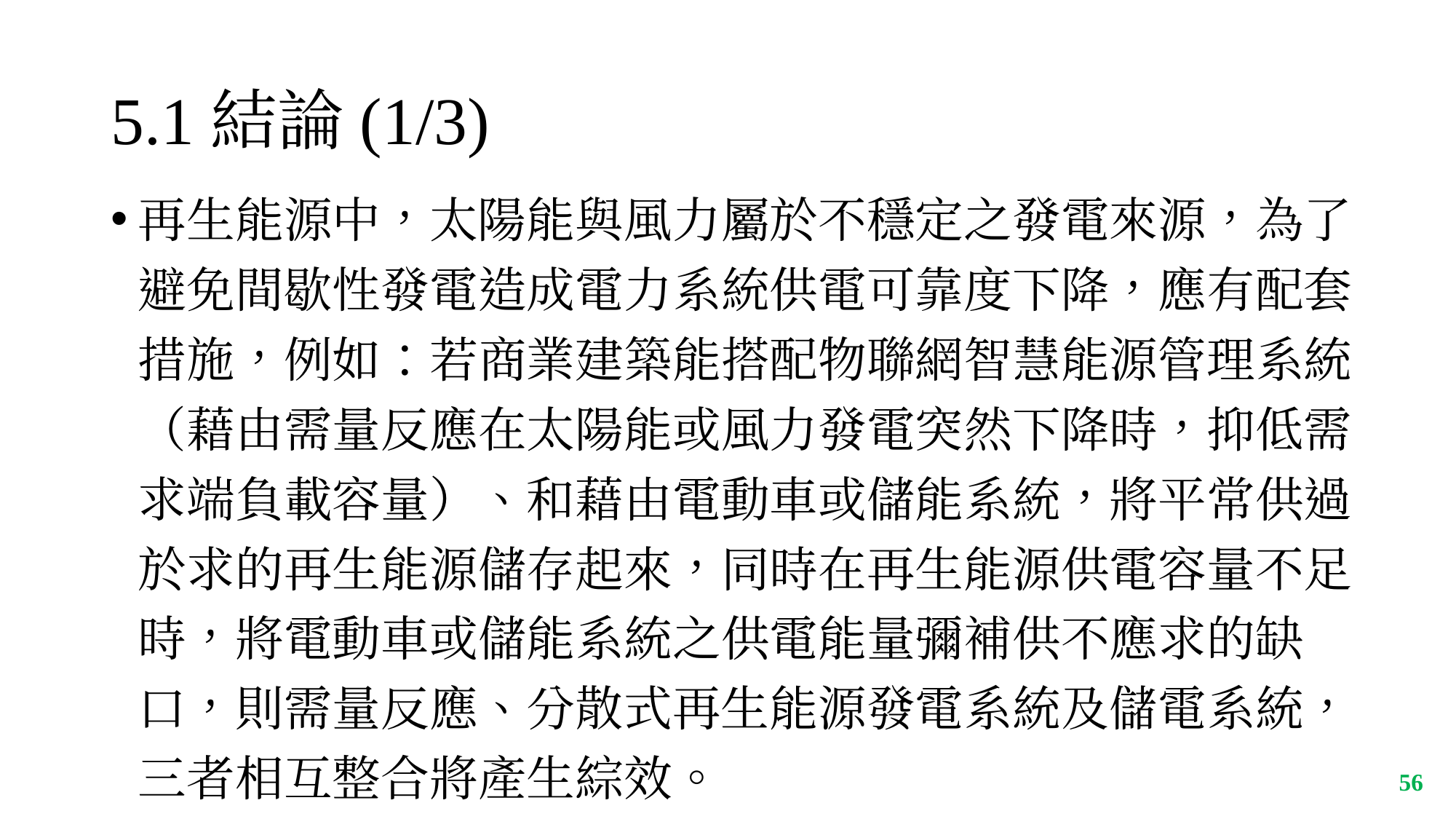

# 5.1結論(1/3)
再生能源中，太陽能與風力屬於不穩定之發電來源，為了避免間歇性發電造成電力系統供電可靠度下降，應有配套措施，例如：若商業建築能搭配物聯網智慧能源管理系統（藉由需量反應在太陽能或風力發電突然下降時，抑低需求端負載容量）、和藉由電動車或儲能系統，將平常供過於求的再生能源儲存起來，同時在再生能源供電容量不足時，將電動車或儲能系統之供電能量彌補供不應求的缺口，則需量反應、分散式再生能源發電系統及儲電系統，三者相互整合將產生綜效。
56